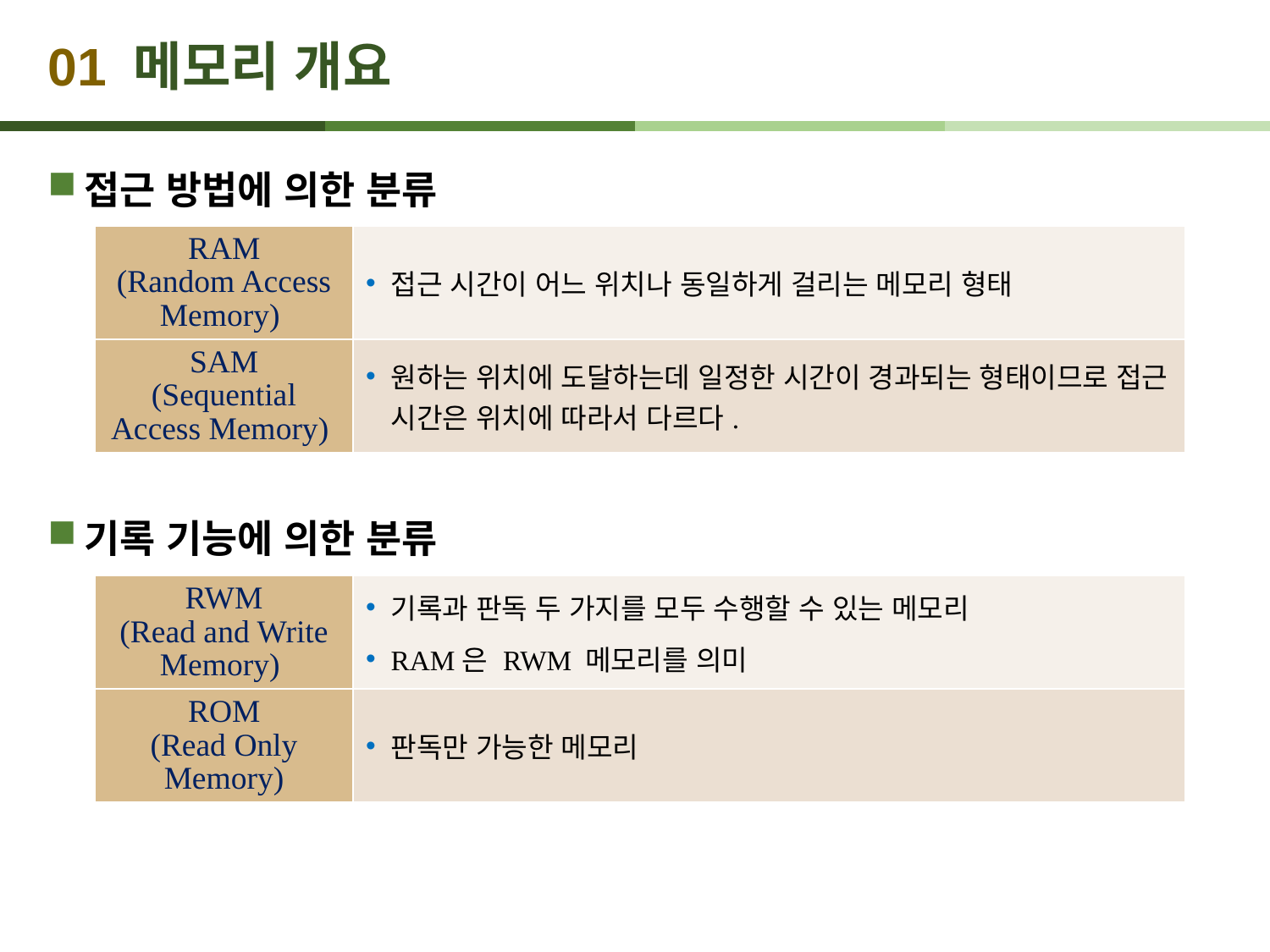

# 01 메모리 개요
접근 방법에 의한 분류

기록 기능에 의한 분류

| RAM (Random Access Memory) | 접근 시간이 어느 위치나 동일하게 걸리는 메모리 형태 |
| --- | --- |
| SAM (Sequential Access Memory) | 원하는 위치에 도달하는데 일정한 시간이 경과되는 형태이므로 접근 시간은 위치에 따라서 다르다. |
| RWM (Read and Write Memory) | 기록과 판독 두 가지를 모두 수행할 수 있는 메모리 RAM은 RWM 메모리를 의미 |
| --- | --- |
| ROM (Read Only Memory) | 판독만 가능한 메모리 |